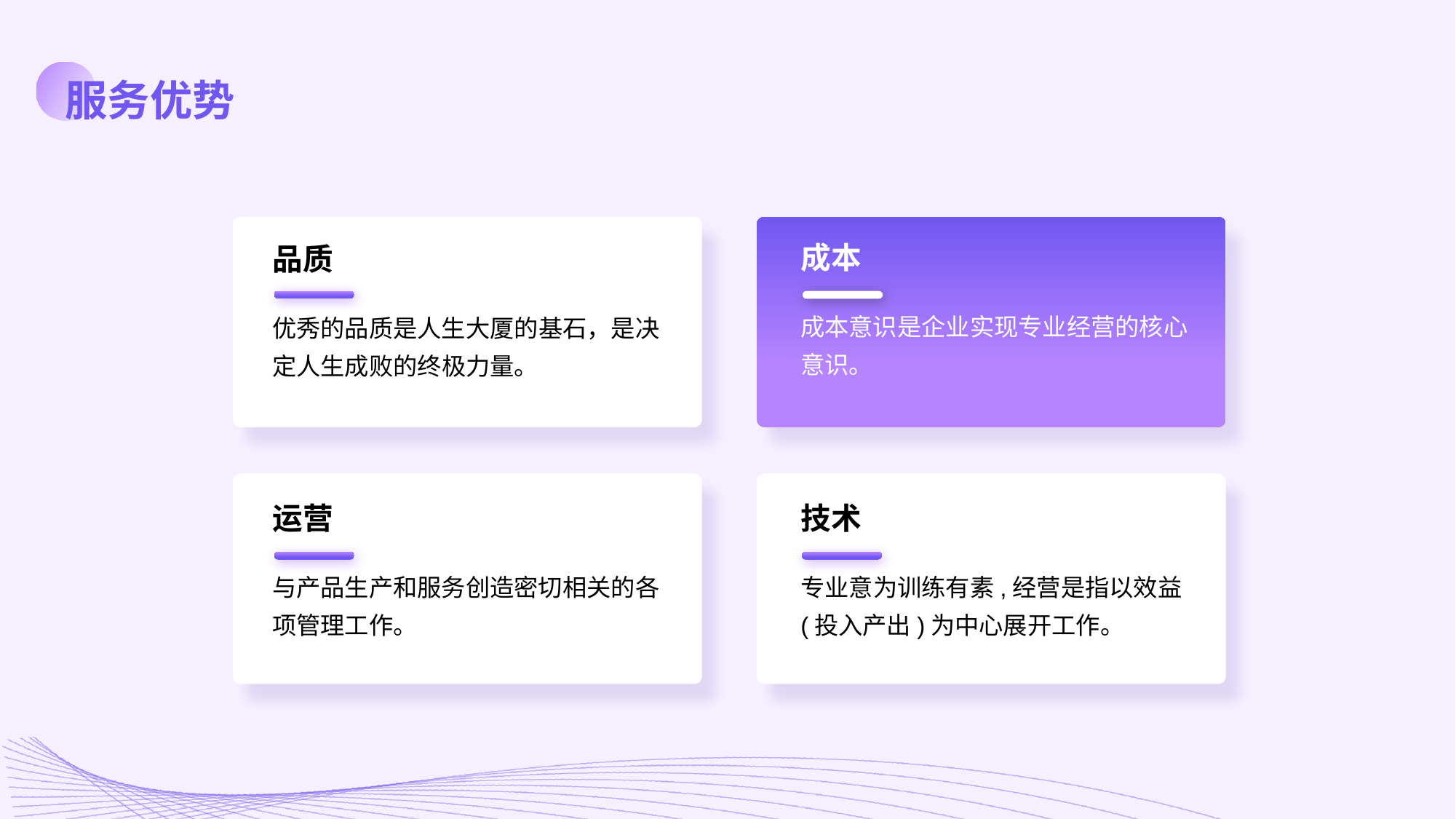

服务优势

成本
品质

成本意识是企业实现专业经营的核心意识。
优秀的品质是人生大厦的基石，是决定人生成败的终极力量。

运营
技术

与产品生产和服务创造密切相关的各项管理工作。
专业意为训练有素,经营是指以效益(投入产出)为中心展开工作。